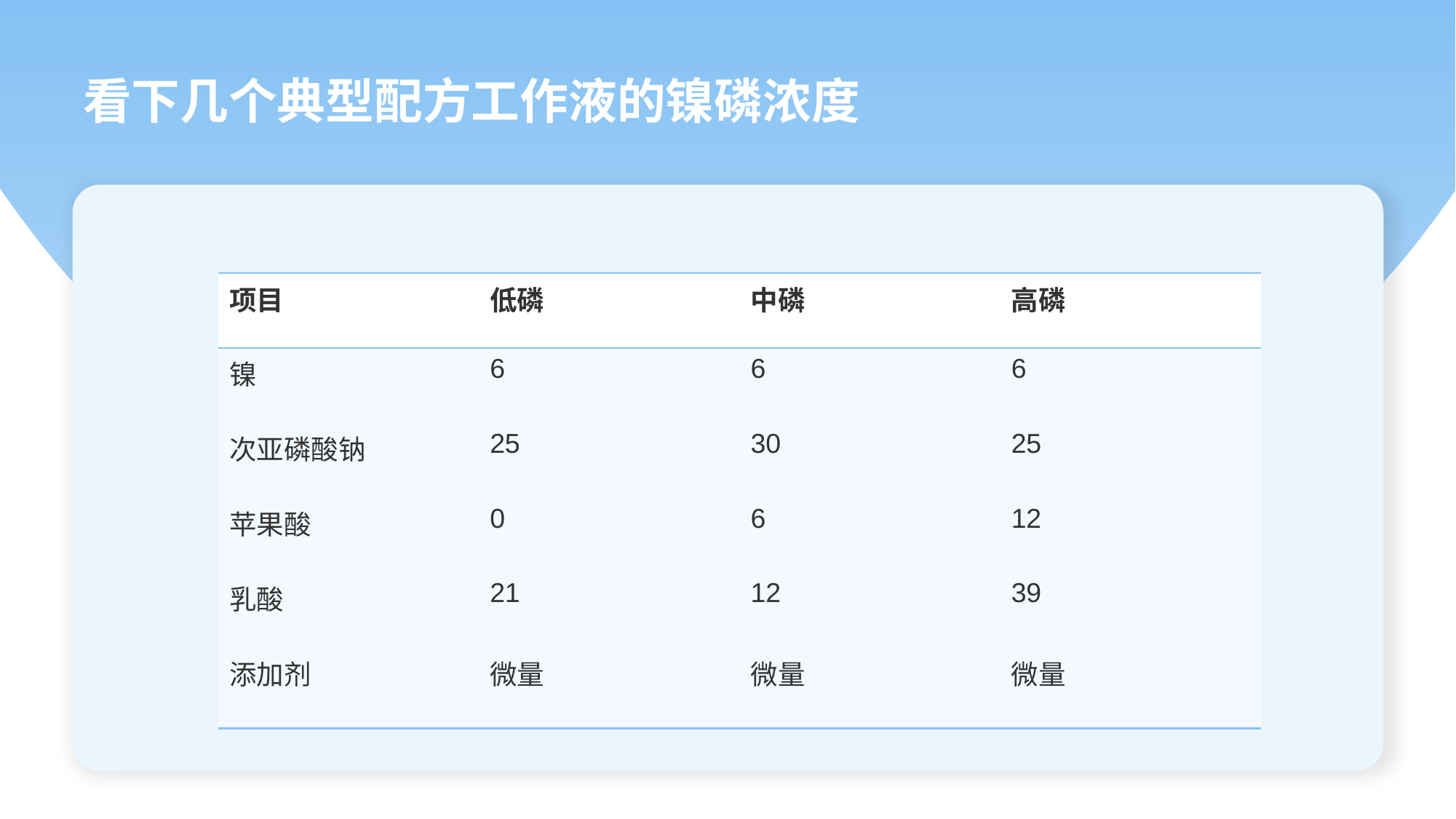

# 看下几个典型配方工作液的镍磷浓度

| 项目 | 低磷 | 中磷 | 高磷 |
| --- | --- | --- | --- |
| 镍 | 6 | 6 | 6 |
| 次亚磷酸钠 | 25 | 30 | 25 |
| 苹果酸 | 0 | 6 | 12 |
| 乳酸 | 21 | 12 | 39 |
| 添加剂 | 微量 | 微量 | 微量 |